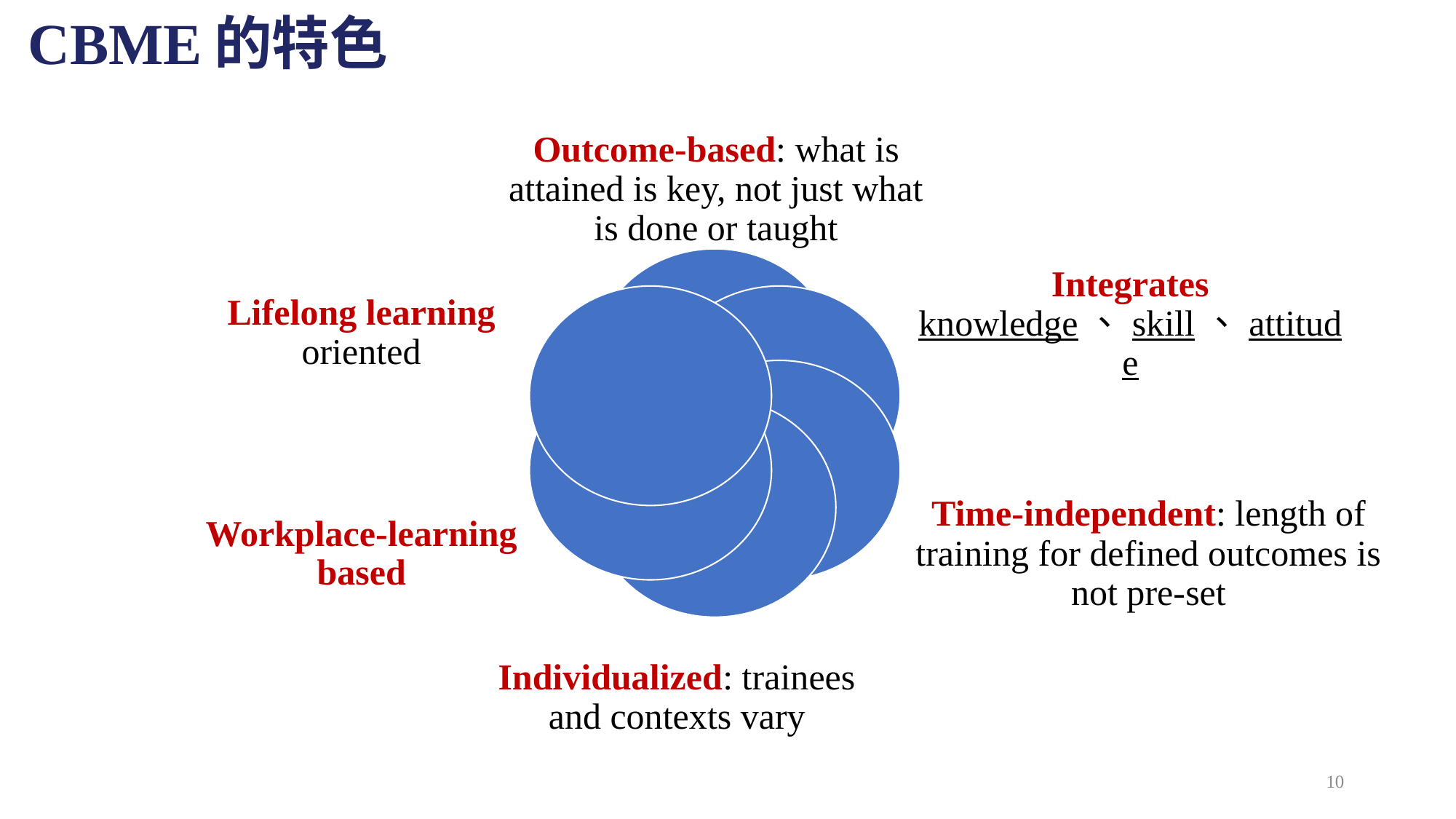

# CBME的特色
Outcome-based: what is attained is key, not just what is done or taught

Lifelong learning oriented
Integrates knowledge、skill、attitude

Workplace-learning based
Time-independent: length of training for defined outcomes is not pre-set
Individualized: trainees and contexts vary
10